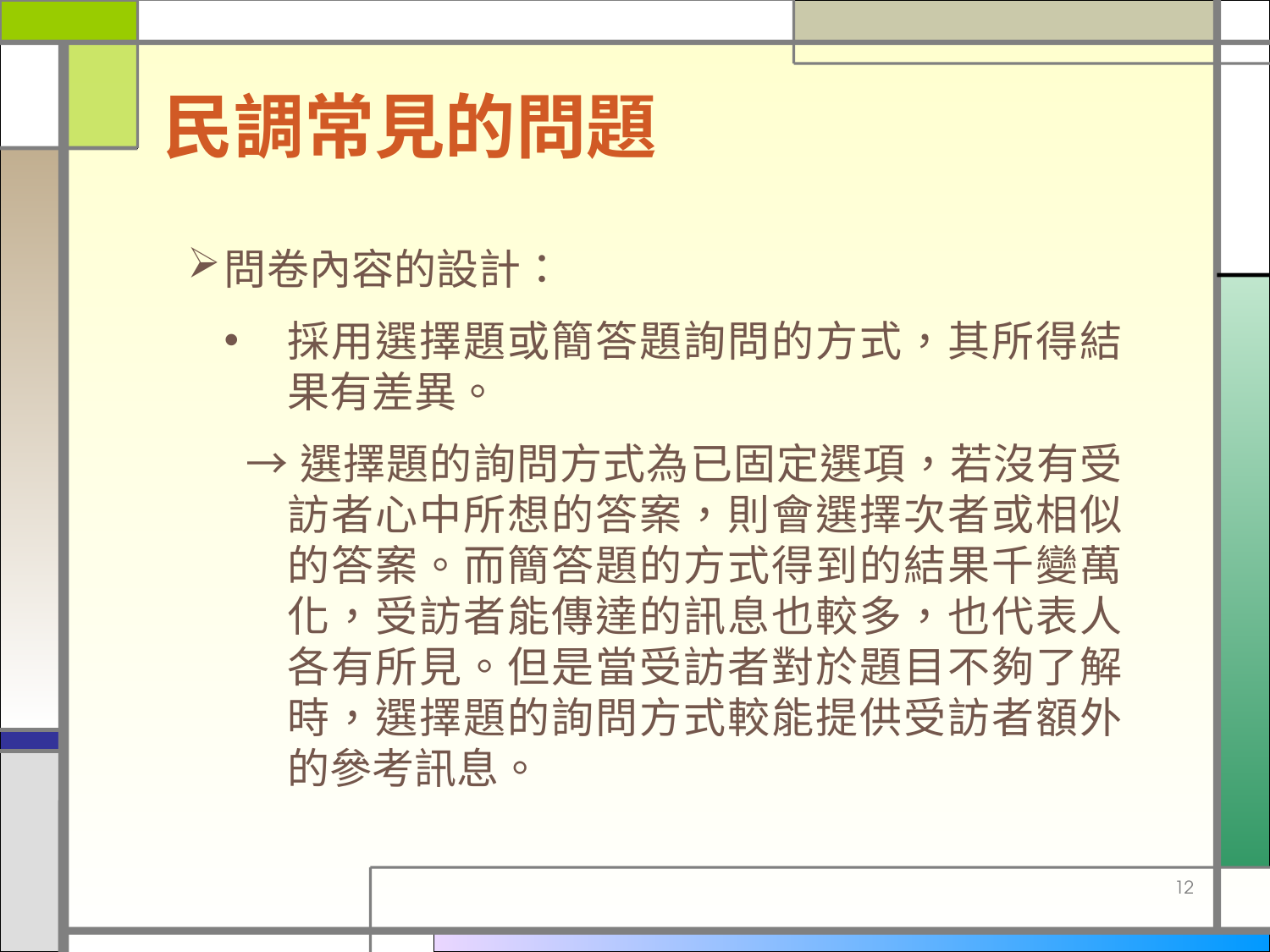

民調常見的問題
問卷內容的設計：
採用選擇題或簡答題詢問的方式，其所得結果有差異。
  →選擇題的詢問方式為已固定選項，若沒有受訪者心中所想的答案，則會選擇次者或相似的答案。而簡答題的方式得到的結果千變萬化，受訪者能傳達的訊息也較多，也代表人各有所見。但是當受訪者對於題目不夠了解時，選擇題的詢問方式較能提供受訪者額外的參考訊息。

12